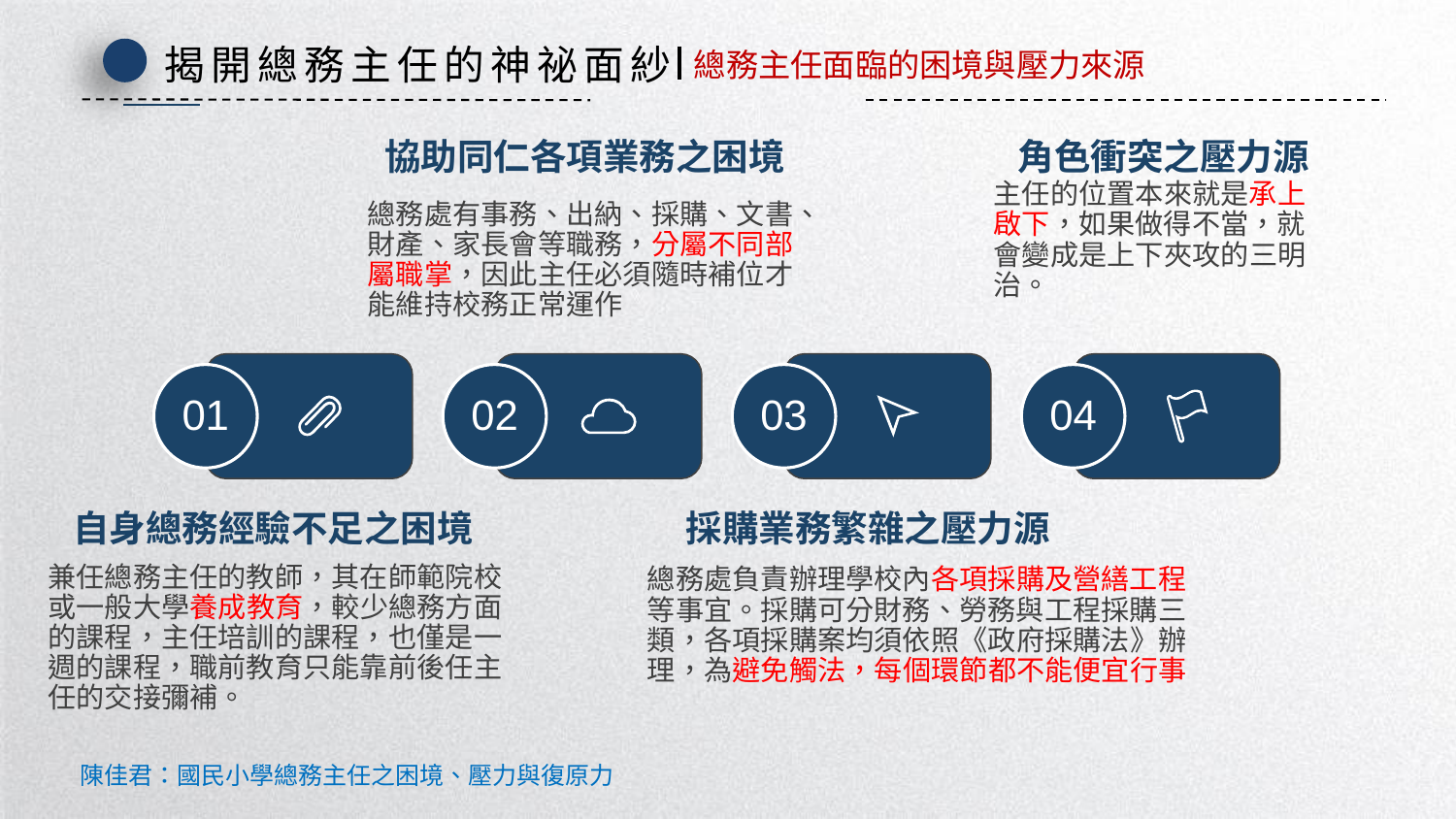

揭開總務主任的神祕面紗
總務主任面臨的困境與壓力來源

協助同仁各項業務之困境
角色衝突之壓力源
主任的位置本來就是承上啟下，如果做得不當，就會變成是上下夾攻的三明治。
總務處有事務、出納、採購、文書、財產、家長會等職務，分屬不同部屬職掌，因此主任必須隨時補位才能維持校務正常運作

01

02

03

04

自身總務經驗不足之困境
採購業務繁雜之壓力源
兼任總務主任的教師，其在師範院校或一般大學養成教育，較少總務方面的課程，主任培訓的課程，也僅是一週的課程，職前教育只能靠前後任主任的交接彌補。
總務處負責辦理學校內各項採購及營繕工程等事宜。採購可分財務、勞務與工程採購三類，各項採購案均須依照《政府採購法》辦理，為避免觸法，每個環節都不能便宜行事
陳佳君：國民小學總務主任之困境、壓力與復原力